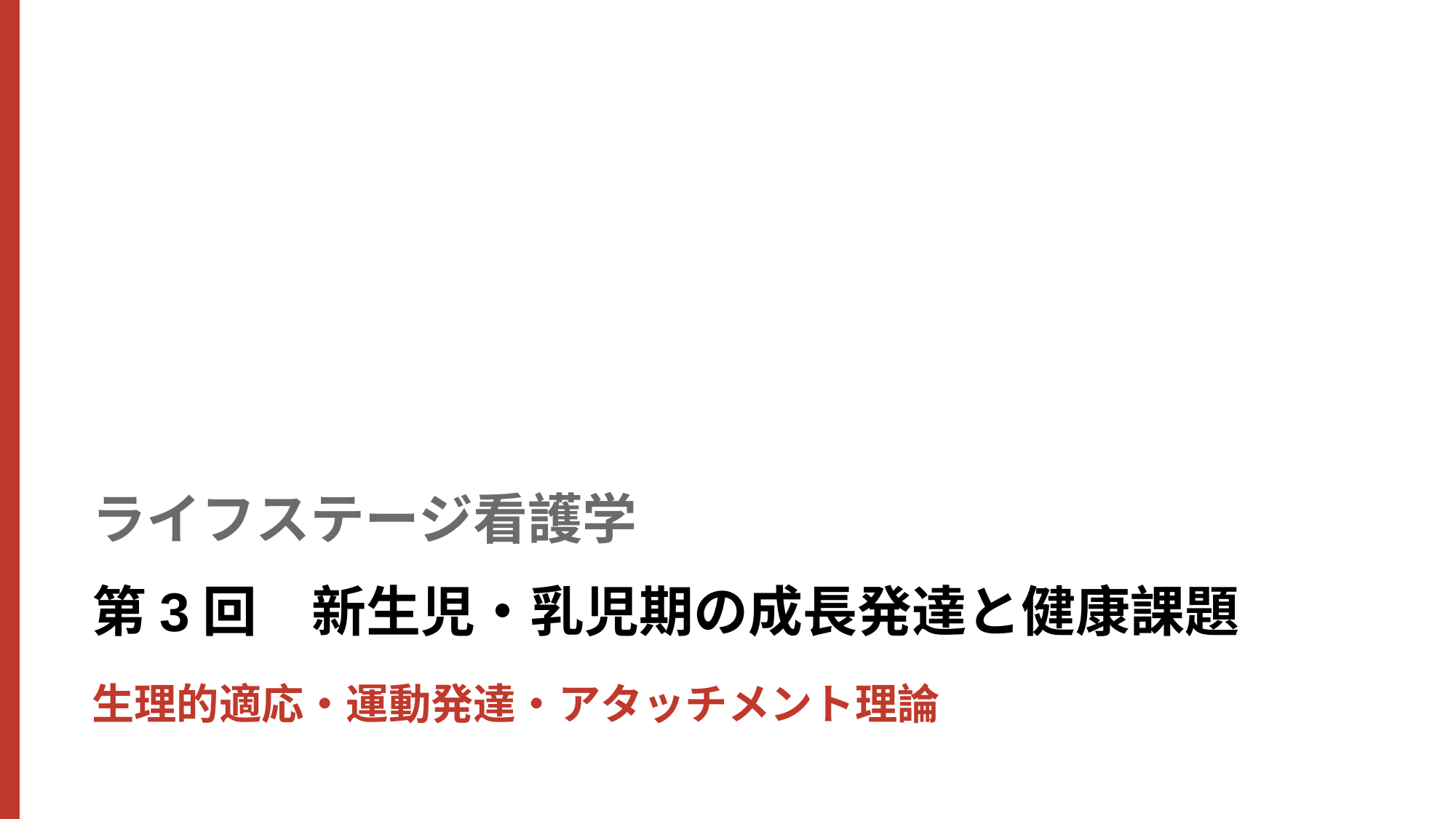

ライフステージ看護学
第3回　新生児・乳児期の成長発達と健康課題
生理的適応・運動発達・アタッチメント理論